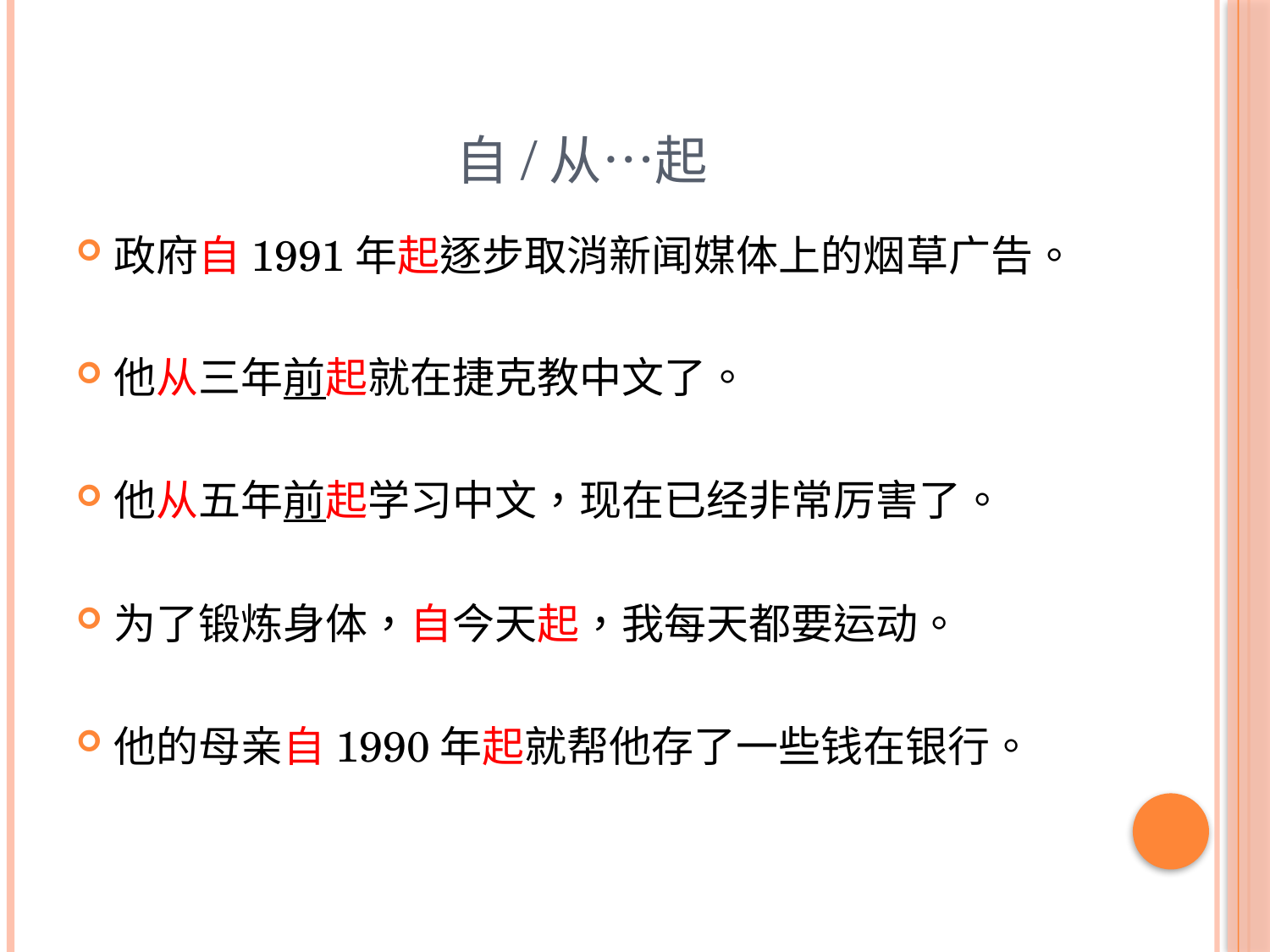

# 自/从…起
政府自1991年起逐步取消新闻媒体上的烟草广告。

他从三年前起就在捷克教中文了。

他从五年前起学习中文，现在已经非常厉害了。

为了锻炼身体，自今天起，我每天都要运动。

他的母亲自1990年起就帮他存了一些钱在银行。